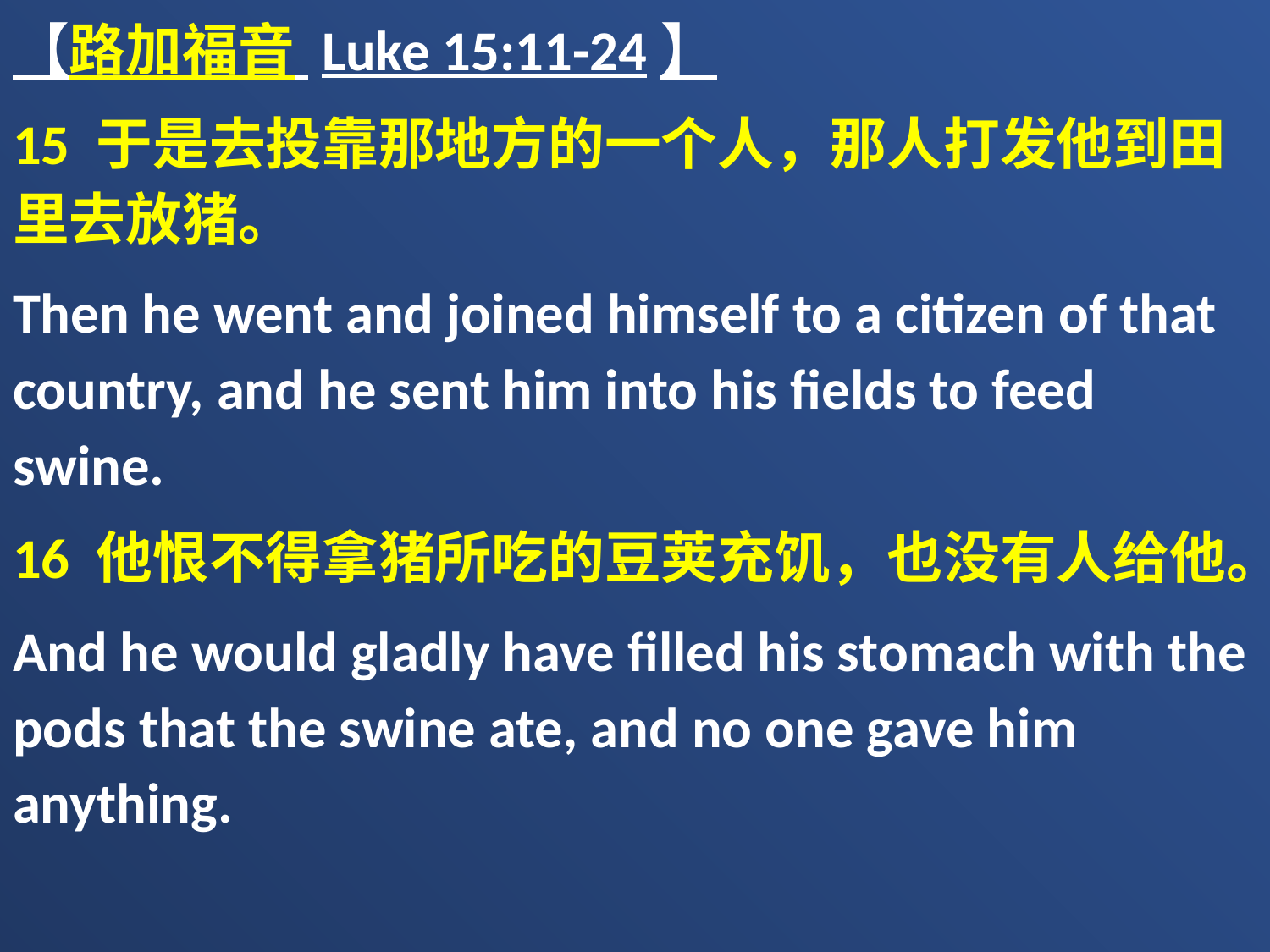

【路加福音 Luke 15:11-24】
15 于是去投靠那地方的一个人，那人打发他到田里去放猪。
Then he went and joined himself to a citizen of that country, and he sent him into his fields to feed swine.
16 他恨不得拿猪所吃的豆荚充饥，也没有人给他。
And he would gladly have filled his stomach with the pods that the swine ate, and no one gave him anything.